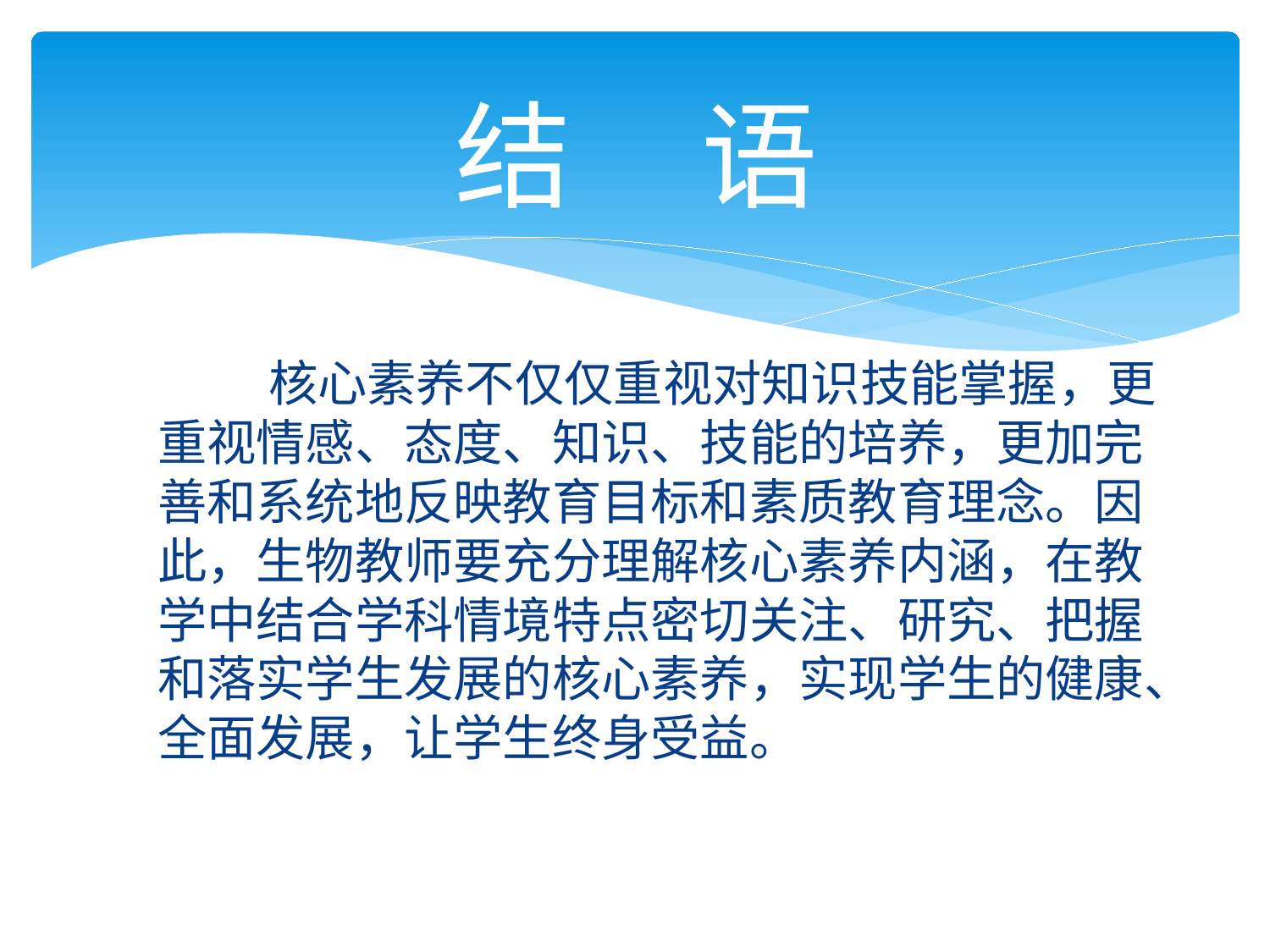

# 结     语
         核心素养不仅仅重视对知识技能掌握，更重视情感、态度、知识、技能的培养，更加完善和系统地反映教育目标和素质教育理念。因此，生物教师要充分理解核心素养内涵，在教学中结合学科情境特点密切关注、研究、把握和落实学生发展的核心素养，实现学生的健康、全面发展，让学生终身受益。